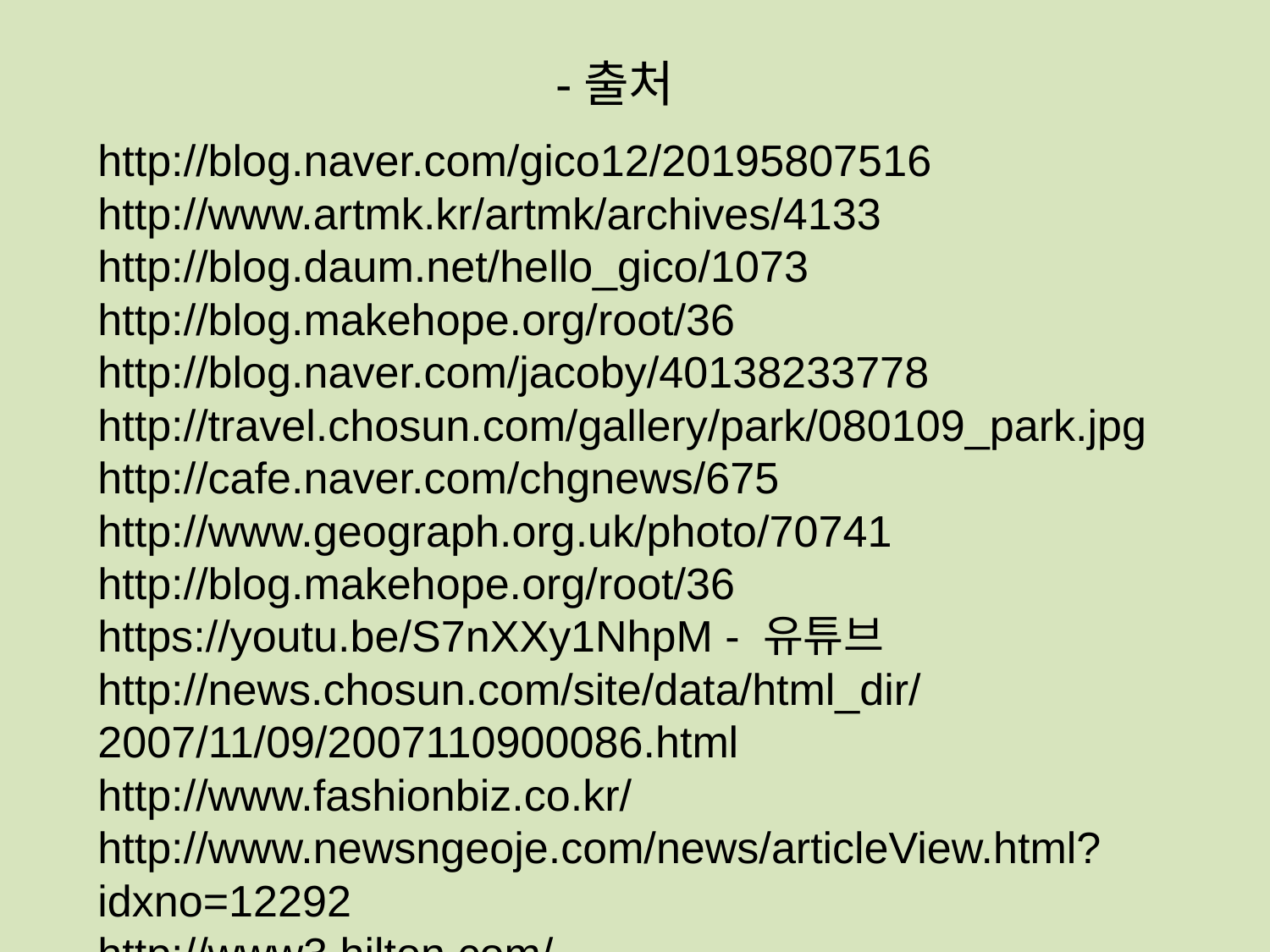

-출처
http://blog.naver.com/gico12/20195807516
http://www.artmk.kr/artmk/archives/4133
http://blog.daum.net/hello_gico/1073
http://blog.makehope.org/root/36
http://blog.naver.com/jacoby/40138233778
http://travel.chosun.com/gallery/park/080109_park.jpg
http://cafe.naver.com/chgnews/675
http://www.geograph.org.uk/photo/70741
http://blog.makehope.org/root/36
https://youtu.be/S7nXXy1NhpM - 유튜브
http://news.chosun.com/site/data/html_dir/2007/11/09/2007110900086.html
http://www.fashionbiz.co.kr/
http://www.newsngeoje.com/news/articleView.html?idxno=12292
http://www3.hilton.com/